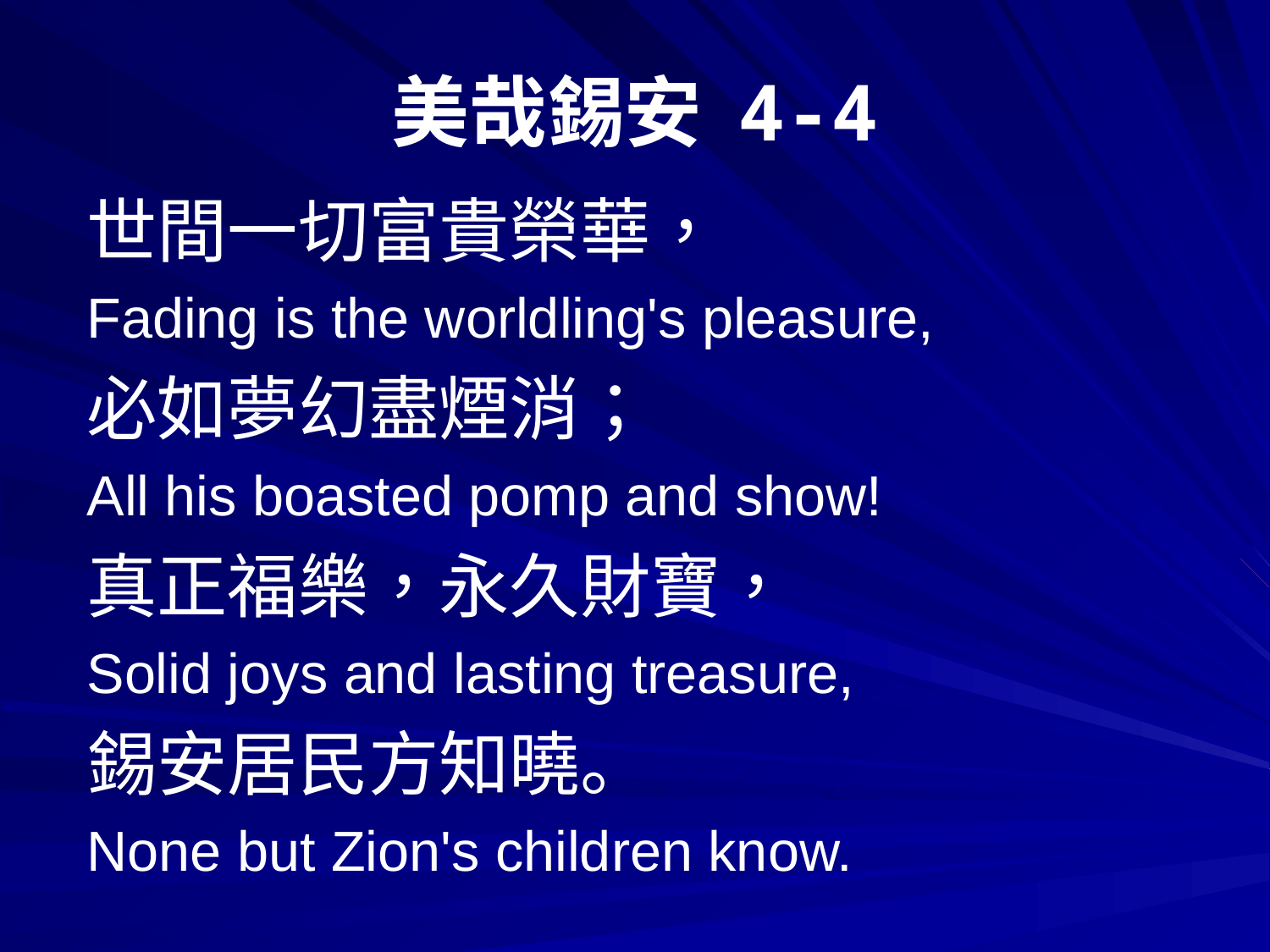

# 美哉錫安 4-4
世間一切富貴榮華，
Fading is the worldling's pleasure,
必如夢幻盡煙消；
All his boasted pomp and show!
真正福樂，永久財寶，
Solid joys and lasting treasure,
錫安居民方知曉。
None but Zion's children know.